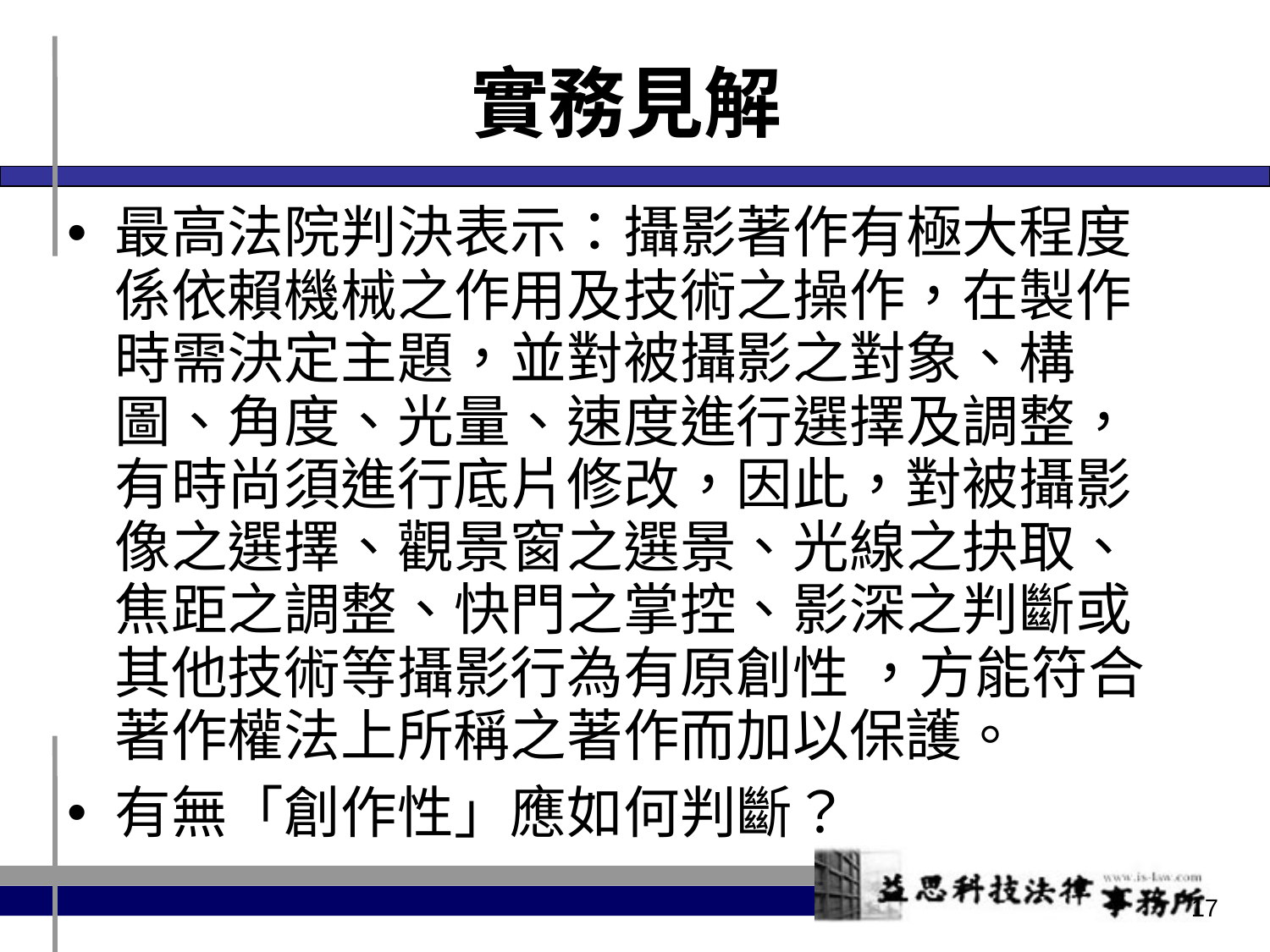

# 實務見解
最高法院判決表示：攝影著作有極大程度係依賴機械之作用及技術之操作，在製作時需決定主題，並對被攝影之對象、構圖、角度、光量、速度進行選擇及調整，有時尚須進行底片修改，因此，對被攝影像之選擇、觀景窗之選景、光線之抉取、焦距之調整、快門之掌控、影深之判斷或其他技術等攝影行為有原創性 ，方能符合著作權法上所稱之著作而加以保護。
有無「創作性」應如何判斷？
17